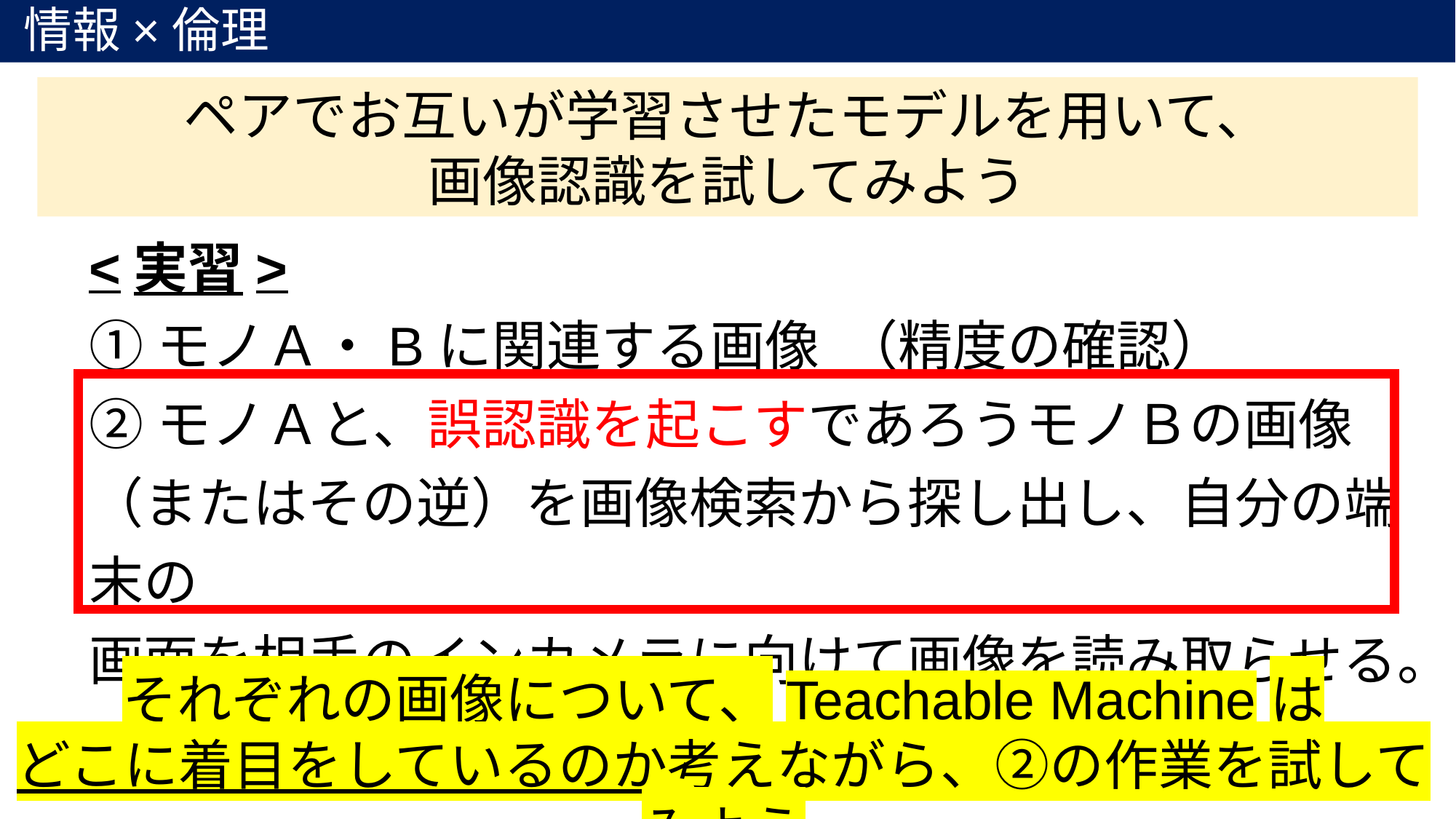

情報×倫理
# ペアでお互いが学習させたモデルを用いて、 画像認識を試してみよう

<実習>
①モノＡ・Bに関連する画像  （精度の確認）
②モノＡと、誤認識を起こすであろうモノＢの画像
（またはその逆）を画像検索から探し出し、自分の端末の
画面を相手のインカメラに向けて画像を読み取らせる。

それぞれの画像について、Teachable Machineは
どこに着目をしているのか考えながら、②の作業を試してみよう